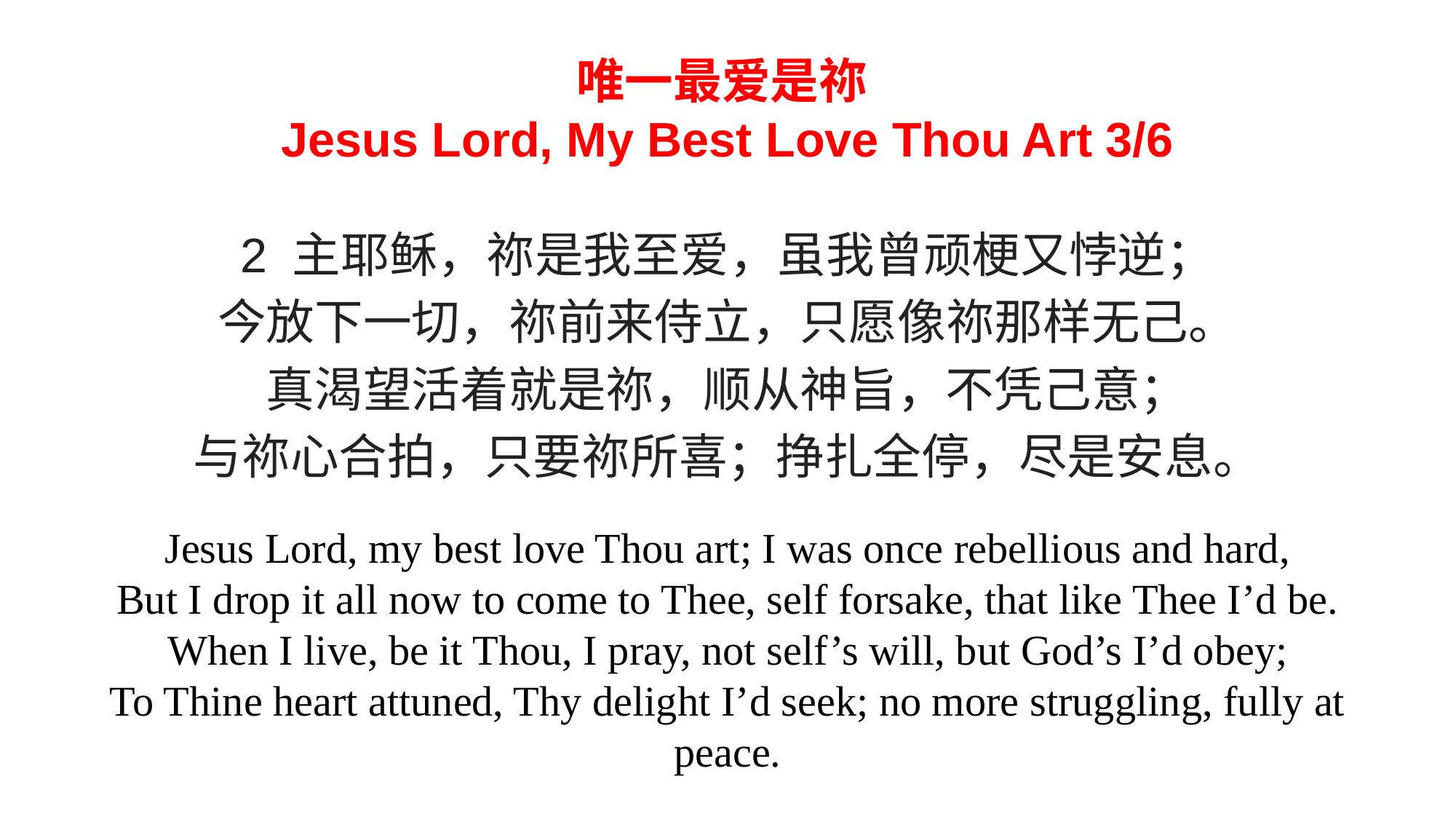

唯一最爱是祢
Jesus Lord, My Best Love Thou Art 3/6
2 主耶稣，祢是我至爱，虽我曾顽梗又悖逆；
今放下一切，祢前来侍立，只愿像祢那样无己。
真渴望活着就是祢，顺从神旨，不凭己意；
与祢心合拍，只要祢所喜；挣扎全停，尽是安息。

Jesus Lord, my best love Thou art; I was once rebellious and hard,
But I drop it all now to come to Thee, self forsake, that like Thee I’d be.
When I live, be it Thou, I pray, not self’s will, but God’s I’d obey;
To Thine heart attuned, Thy delight I’d seek; no more struggling, fully at peace.